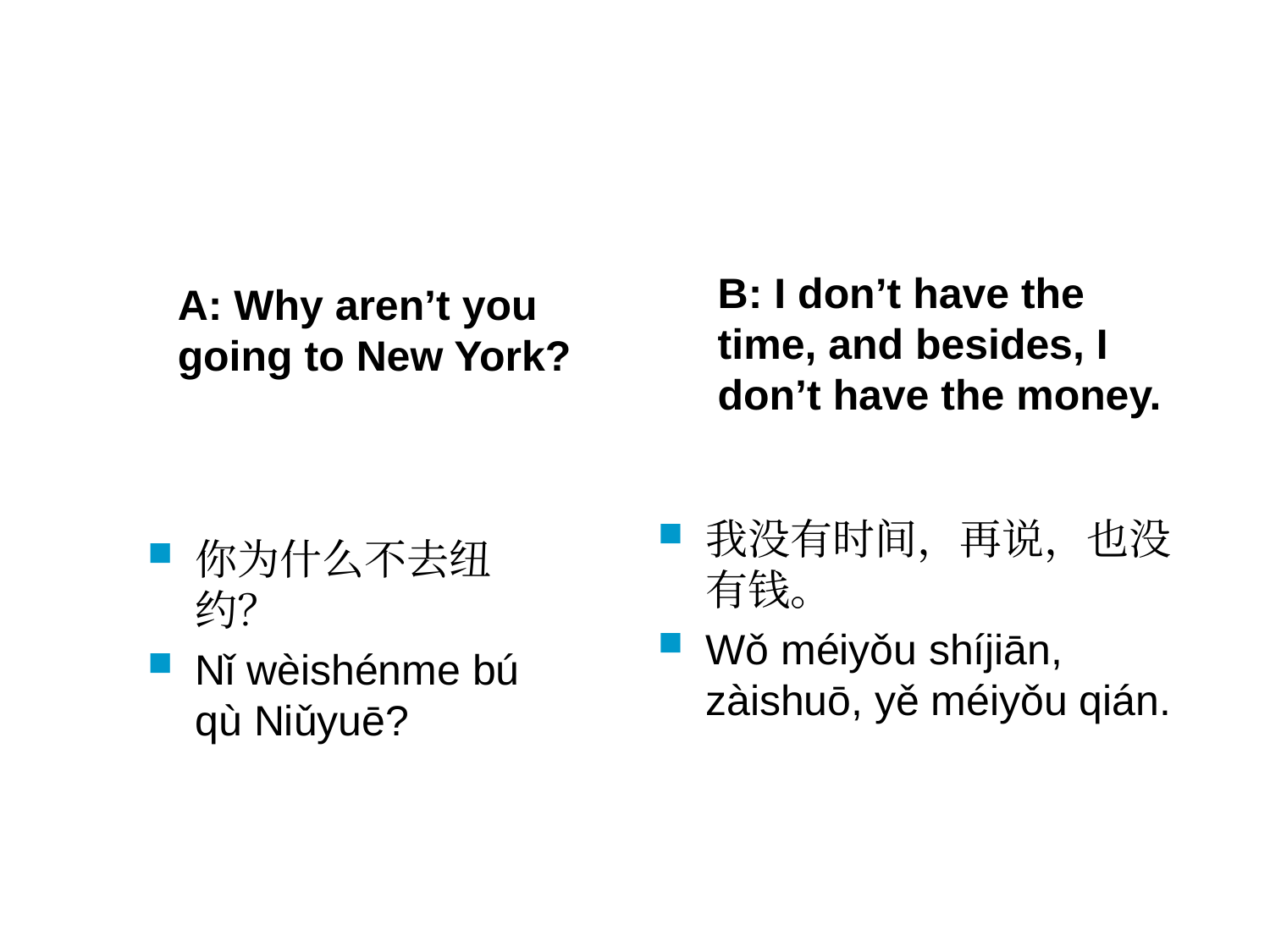

#
A: Why aren’t you going to New York?
B: I don’t have the time, and besides, I don’t have the money.
我没有时间，再说，也没有钱。
Wǒ méiyǒu shíjiān, zàishuō, yě méiyǒu qián.
你为什么不去纽约？
Nǐ wèishénme bú qù Niǔyuē?